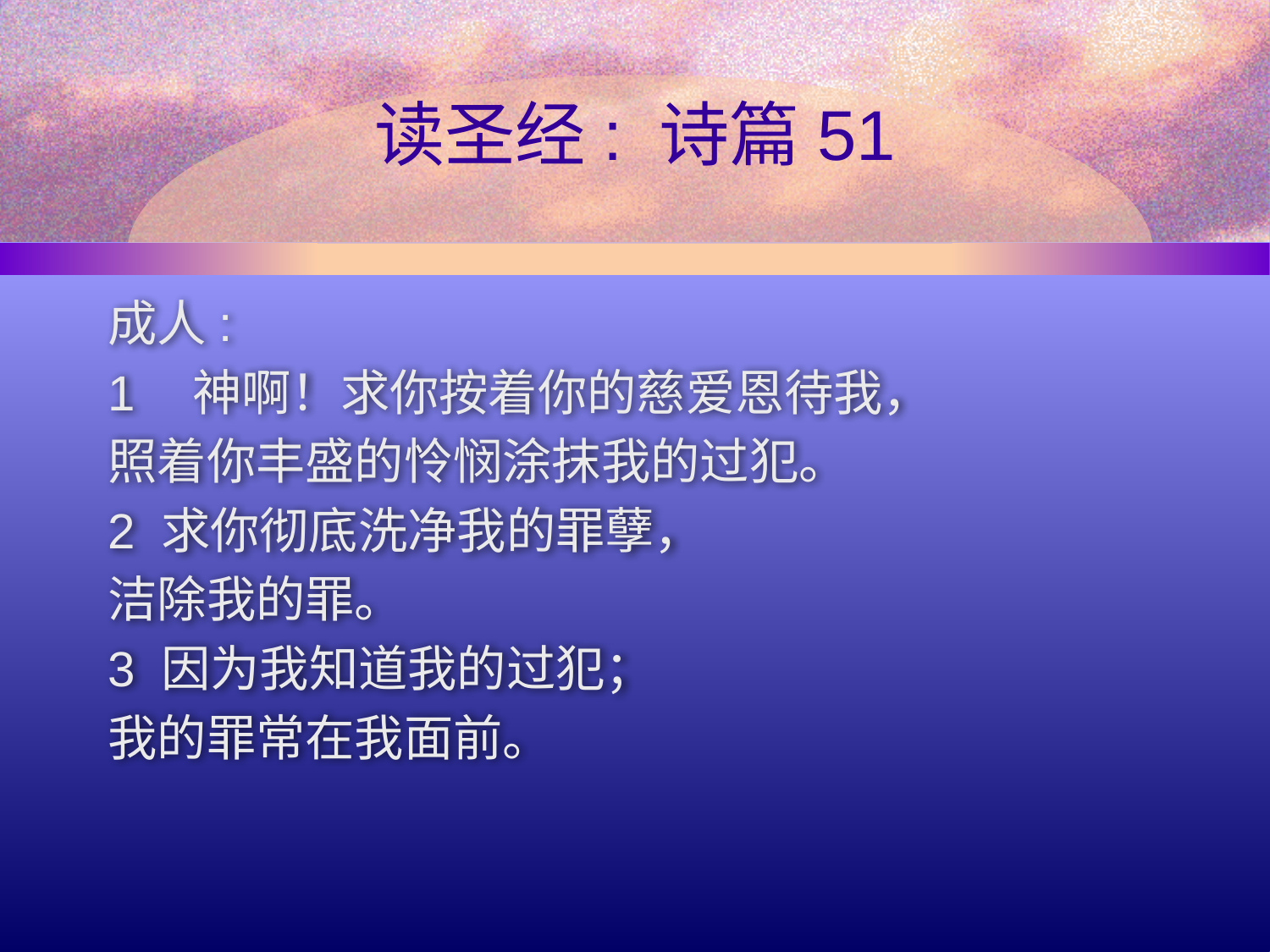

# 读圣经: 诗篇51
成人:
神啊！求你按着你的慈爱恩待我，
照着你丰盛的怜悯涂抹我的过犯。
2 求你彻底洗净我的罪孽，
洁除我的罪。
3 因为我知道我的过犯；
我的罪常在我面前。